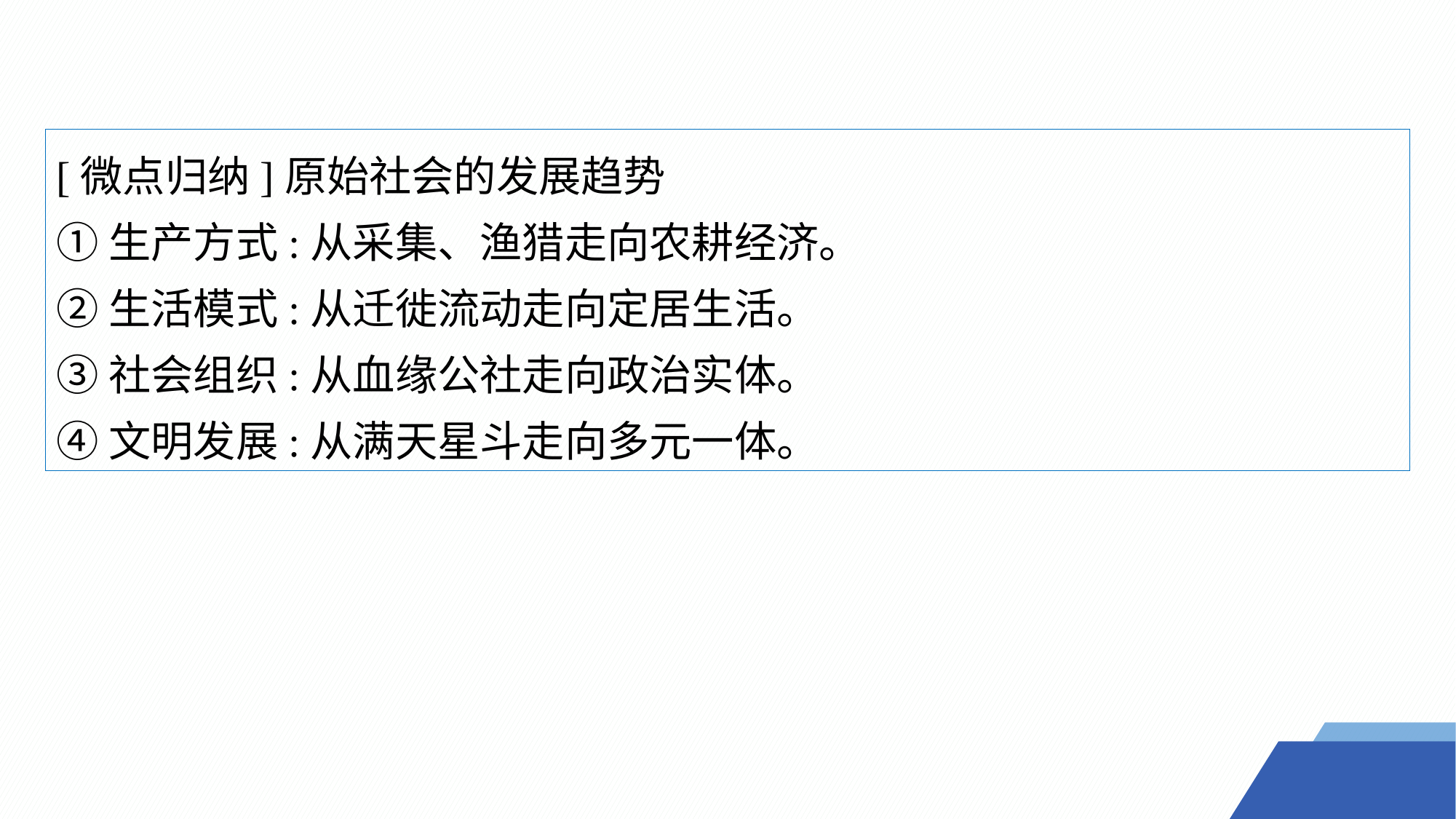

[微点归纳]原始社会的发展趋势
①生产方式:从采集、渔猎走向农耕经济。
②生活模式:从迁徙流动走向定居生活。
③社会组织:从血缘公社走向政治实体。
④文明发展:从满天星斗走向多元一体。